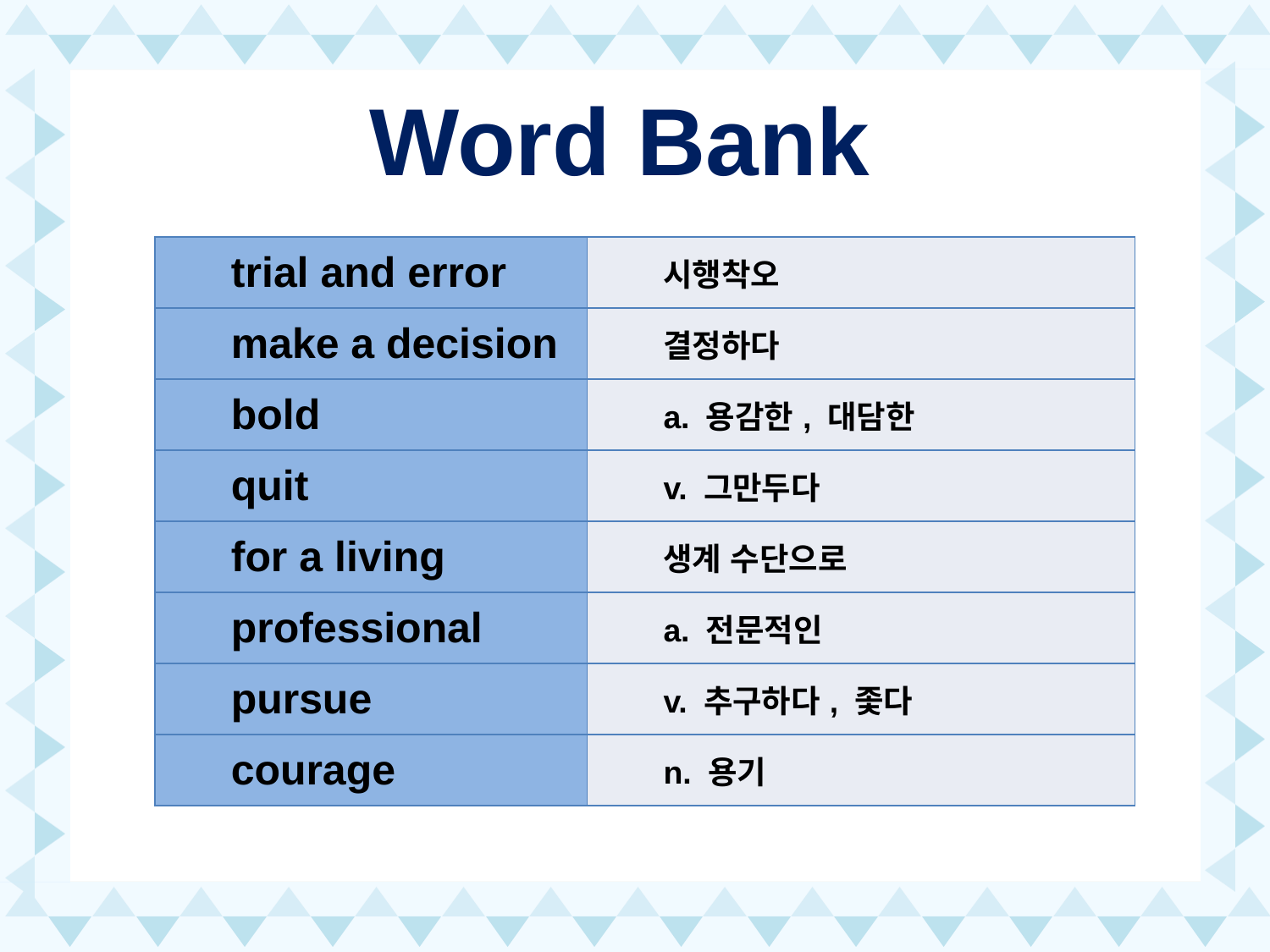

Word Bank
| trial and error | 시행착오 |
| --- | --- |
| make a decision | 결정하다 |
| bold | a. 용감한, 대담한 |
| quit | v. 그만두다 |
| for a living | 생계 수단으로 |
| professional | a. 전문적인 |
| pursue | v. 추구하다, 좇다 |
| courage | n. 용기 |